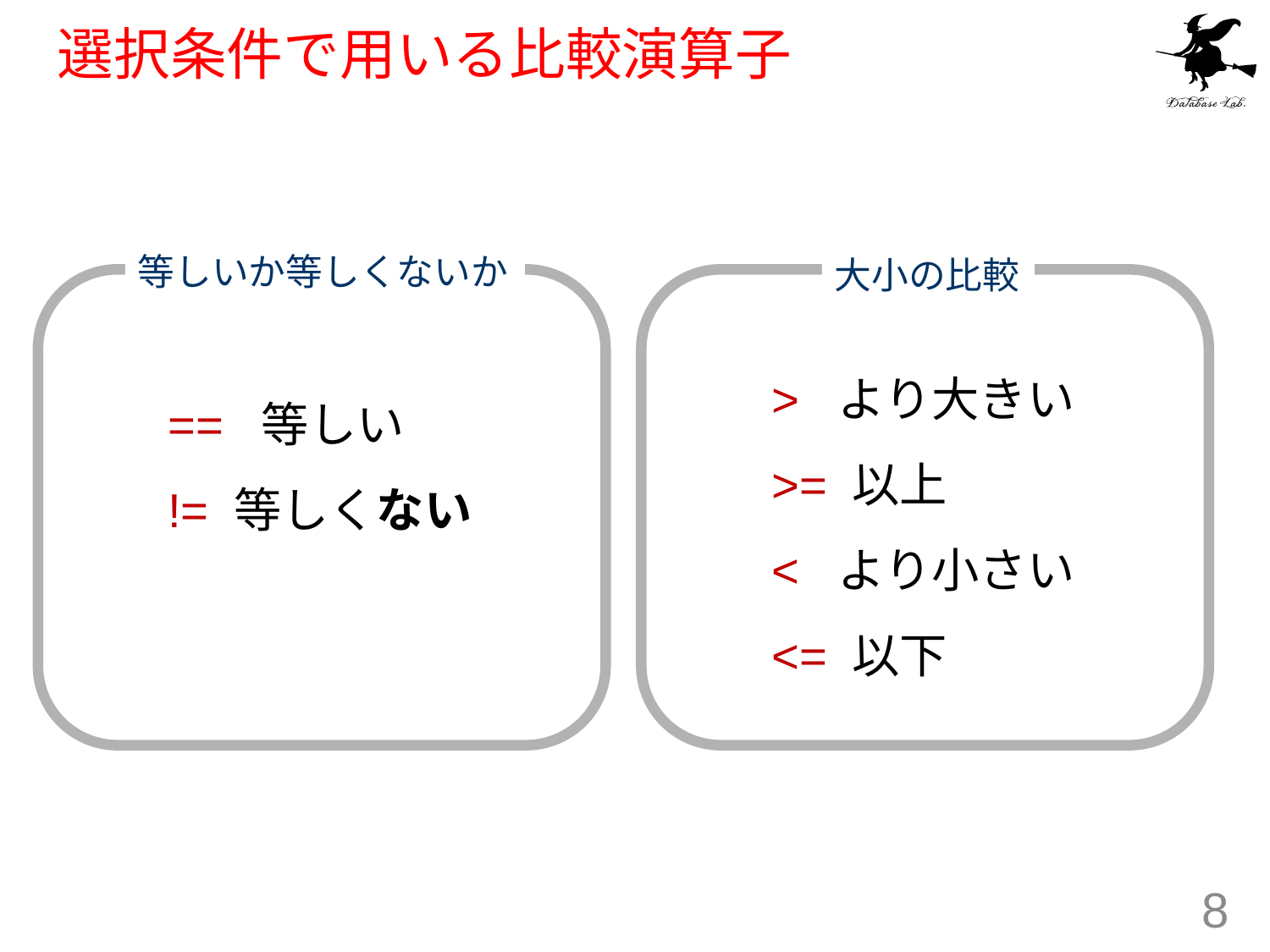

# 選択条件で用いる比較演算子
等しいか等しくないか
大小の比較

>  より大きい
>= 以上
<  より小さい
<= 以下
==  等しい
!= 等しくない

8